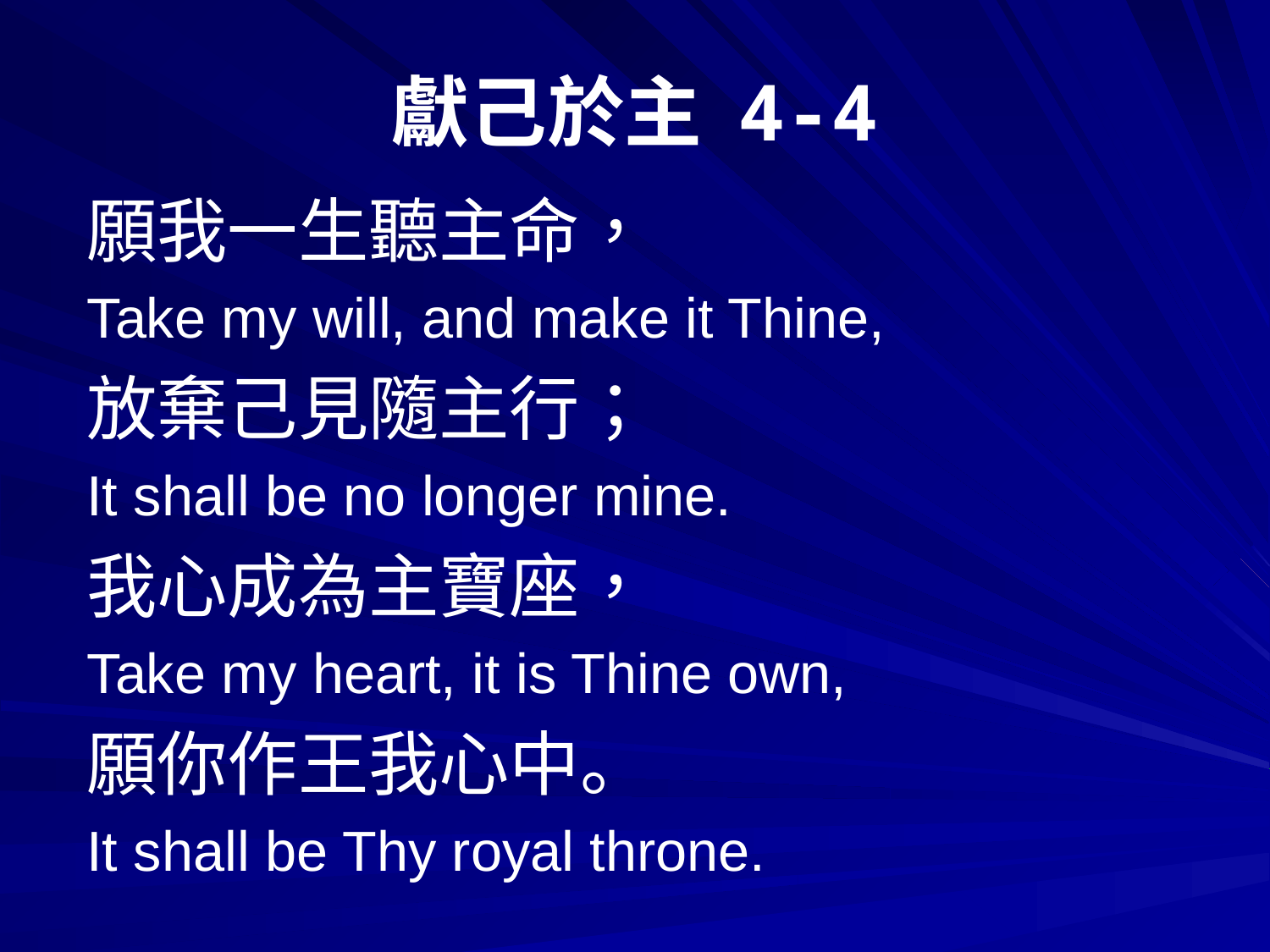

# 獻己於主 4-4
願我一生聽主命，
Take my will, and make it Thine,
放棄己見隨主行；
It shall be no longer mine.
我心成為主寶座，
Take my heart, it is Thine own,
願你作王我心中。
It shall be Thy royal throne.